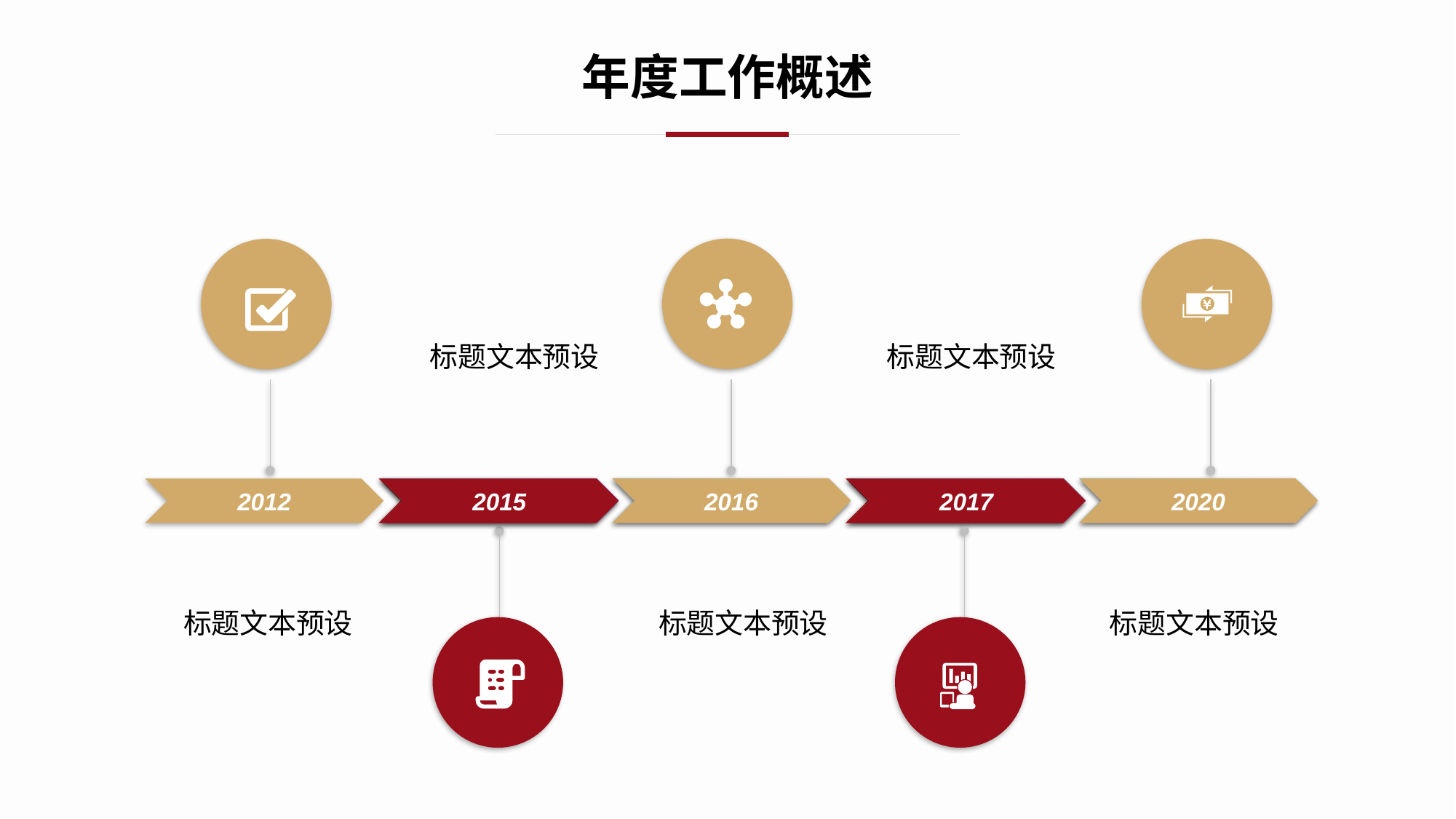

年度工作概述

标题文本预设
标题文本预设
2012
2015
2015
2015
2016
2016
2017
2017
2017
2018
2020
标题文本预设
标题文本预设
标题文本预设